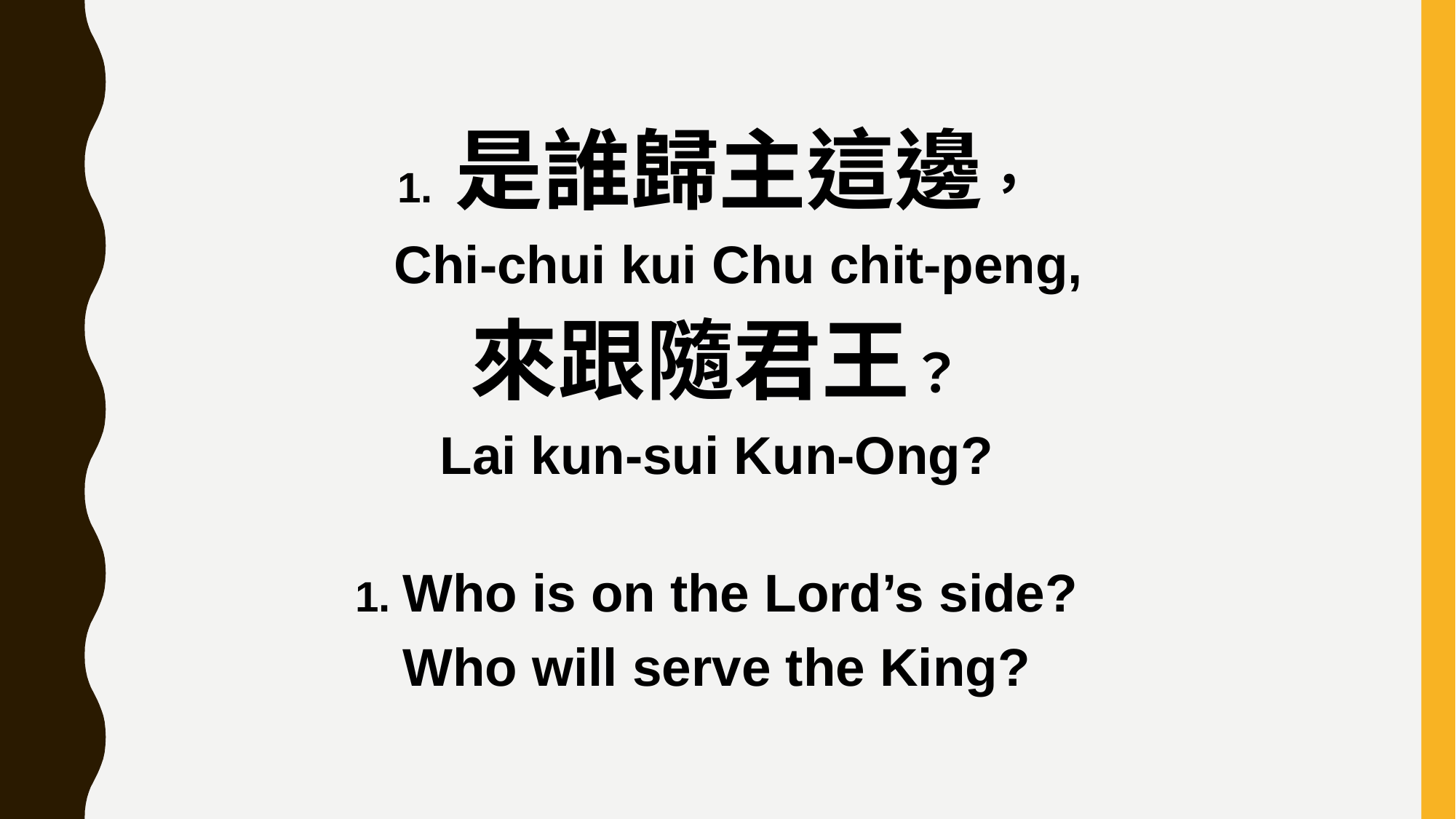

1. 是誰歸主這邊，
   Chi-chui kui Chu chit-peng,
來跟隨君王？
Lai kun-sui Kun-Ong?

1. Who is on the Lord’s side?
Who will serve the King?